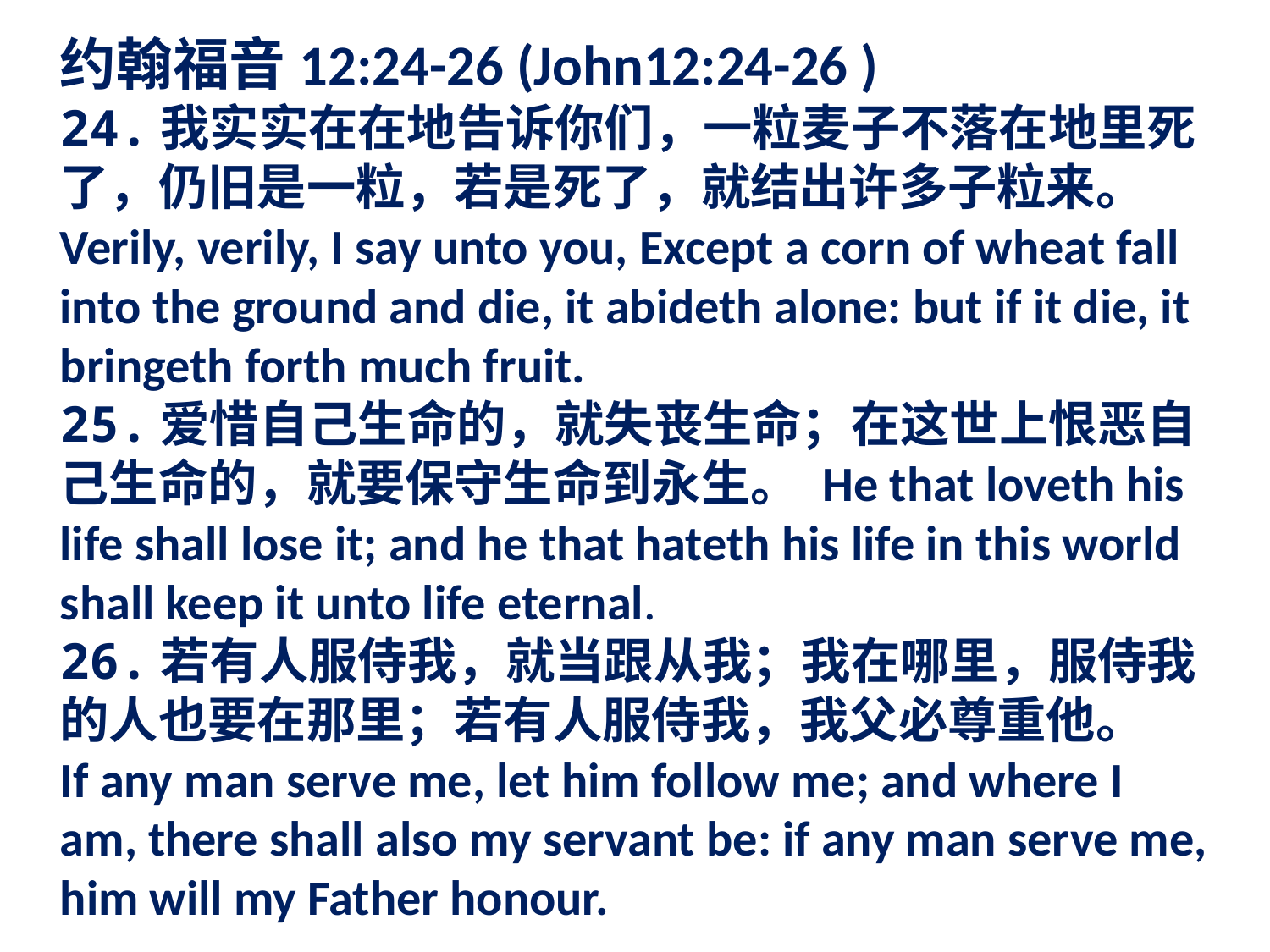

约翰福音12:24-26 (John12:24-26 )
24.我实实在在地告诉你们，一粒麦子不落在地里死了，仍旧是一粒，若是死了，就结出许多子粒来。
Verily, verily, I say unto you, Except a corn of wheat fall into the ground and die, it abideth alone: but if it die, it bringeth forth much fruit.
25.爱惜自己生命的，就失丧生命；在这世上恨恶自己生命的，就要保守生命到永生。 He that loveth his life shall lose it; and he that hateth his life in this world shall keep it unto life eternal.
26.若有人服侍我，就当跟从我；我在哪里，服侍我的人也要在那里；若有人服侍我，我父必尊重他。
If any man serve me, let him follow me; and where I am, there shall also my servant be: if any man serve me, him will my Father honour.